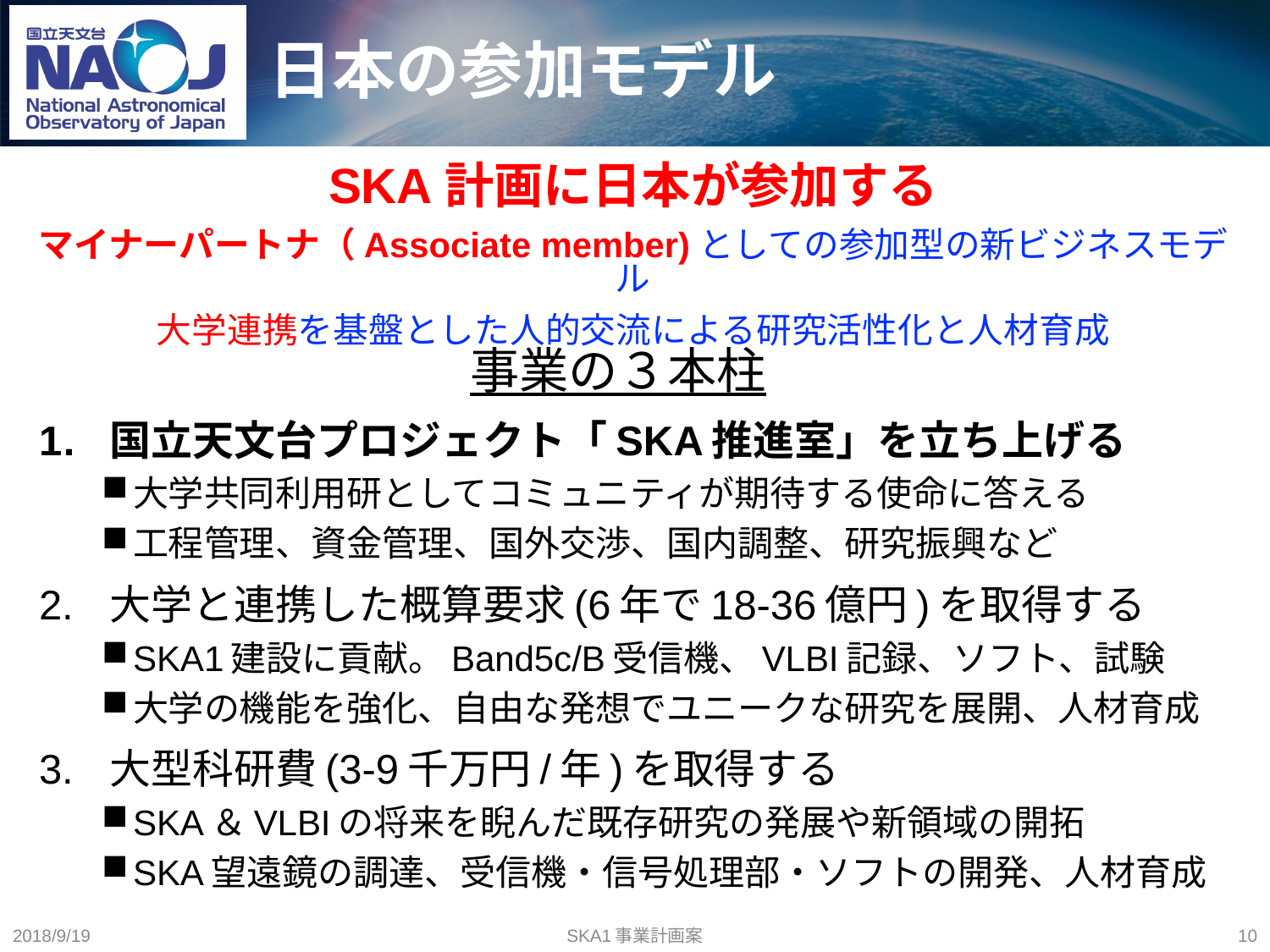

# 日本の参加モデル
SKA計画に日本が参加する
マイナーパートナ（Associate member)としての参加型の新ビジネスモデル
大学連携を基盤とした人的交流による研究活性化と人材育成
事業の３本柱
国立天文台プロジェクト「SKA推進室」を立ち上げる
大学共同利用研としてコミュニティが期待する使命に答える
工程管理、資金管理、国外交渉、国内調整、研究振興など
大学と連携した概算要求(6年で18-36億円)を取得する
SKA1建設に貢献。Band5c/B受信機、VLBI記録、ソフト、試験
大学の機能を強化、自由な発想でユニークな研究を展開、人材育成
大型科研費(3-9千万円/年)を取得する
SKA＆VLBIの将来を睨んだ既存研究の発展や新領域の開拓
SKA望遠鏡の調達、受信機・信号処理部・ソフトの開発、人材育成
SKA1事業計画案
2018/9/19
10